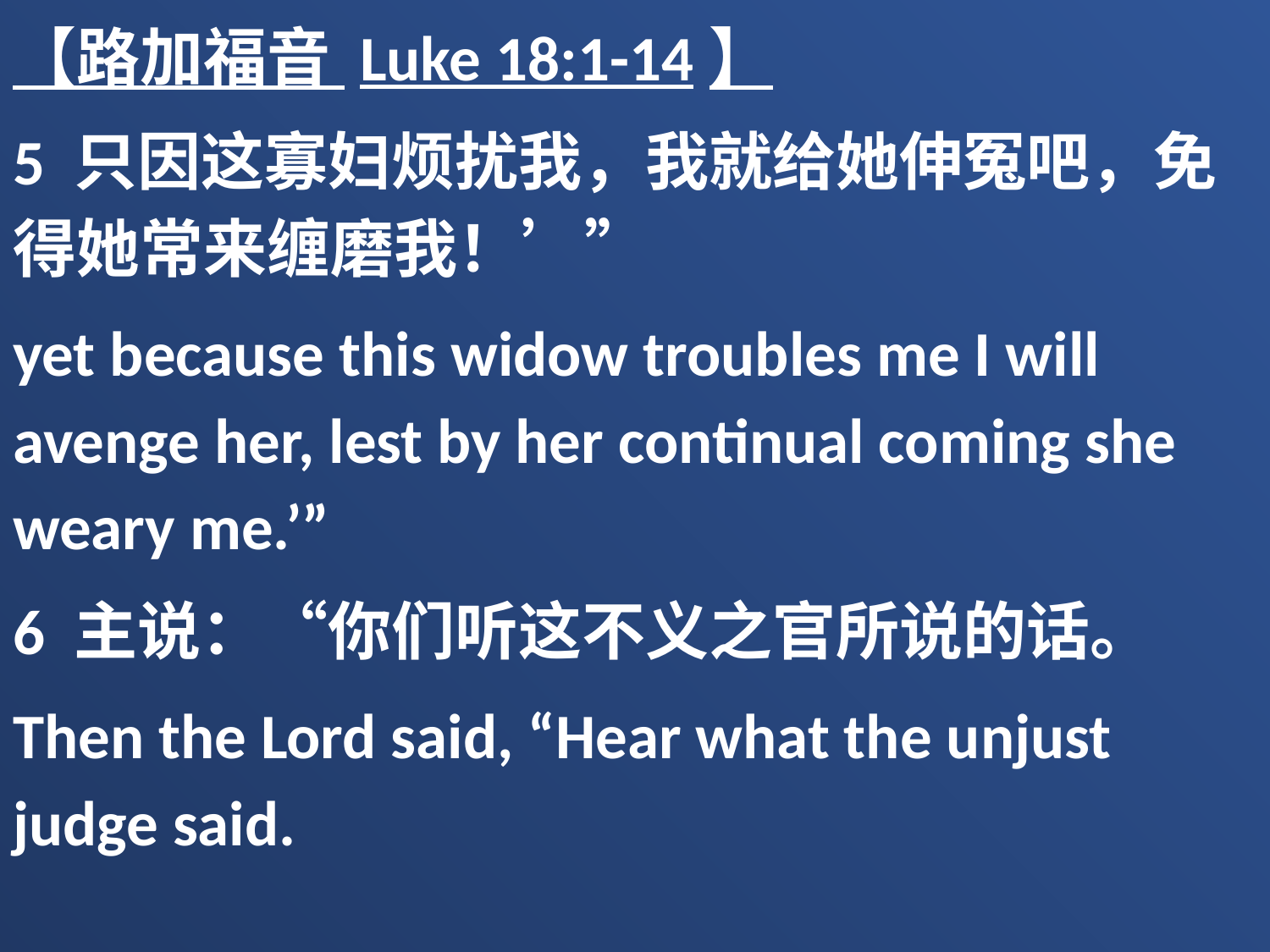

【路加福音 Luke 18:1-14】
5 只因这寡妇烦扰我，我就给她伸冤吧，免得她常来缠磨我！’”
yet because this widow troubles me I will avenge her, lest by her continual coming she weary me.’”
6 主说：“你们听这不义之官所说的话。
Then the Lord said, “Hear what the unjust judge said.